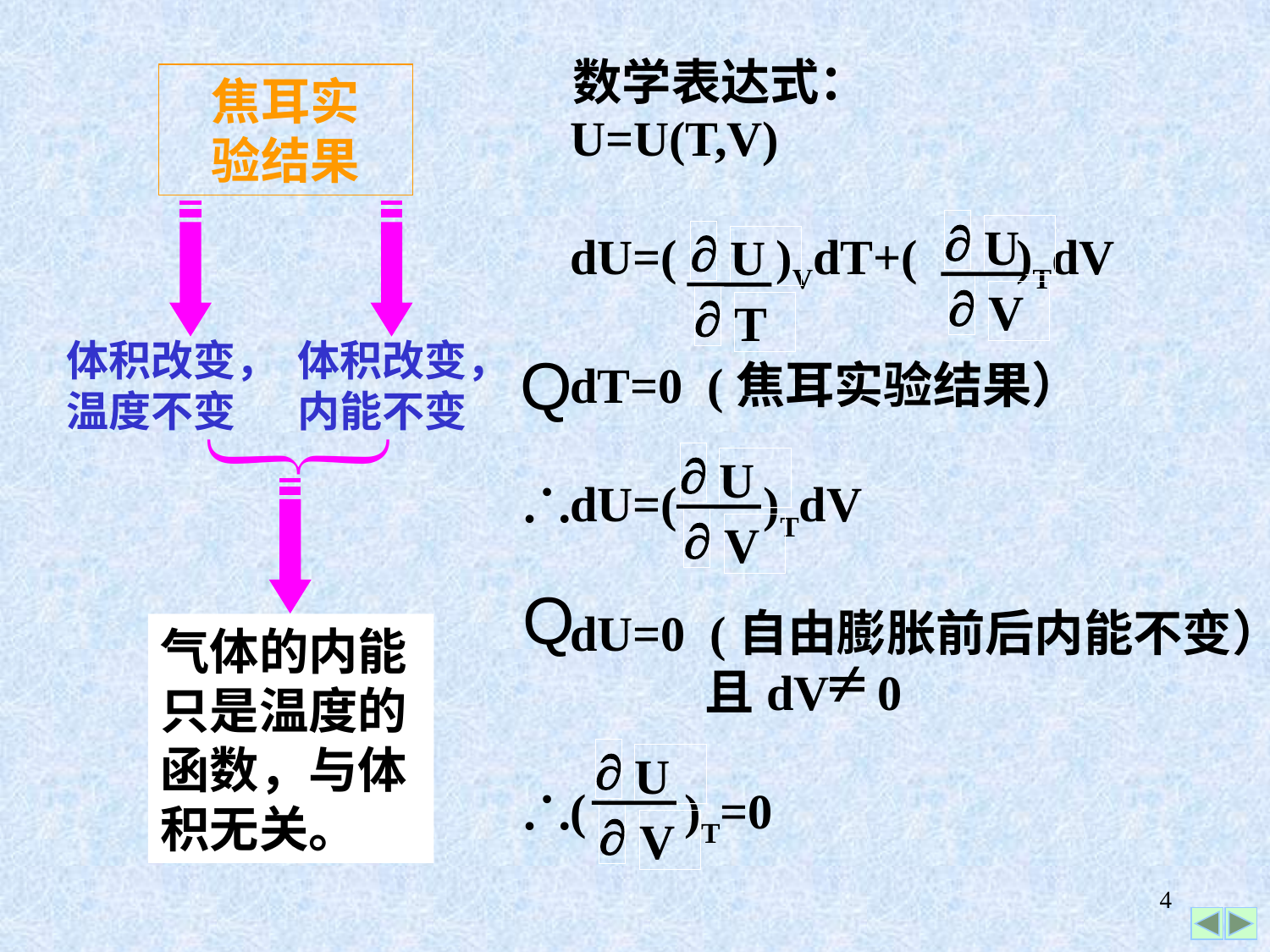

数学表达式：
焦耳实
验结果
U=U(T,V)

dU=(        )VdT+(        )TdV

dT=0  (焦耳实验结果）

dU=(       )TdV

dU=0  (自由膨胀前后内能不变）
           且dV    0

(        )T=0

∂
U

∂
V

∂
U

∂
T

∂
U

∂
V

≠
∂
U

∂
V

Q
∴
Q
∴

体积改变，
温度不变
体积改变，
内能不变
}

气体的内能
只是温度的
函数，与体
积无关。
4